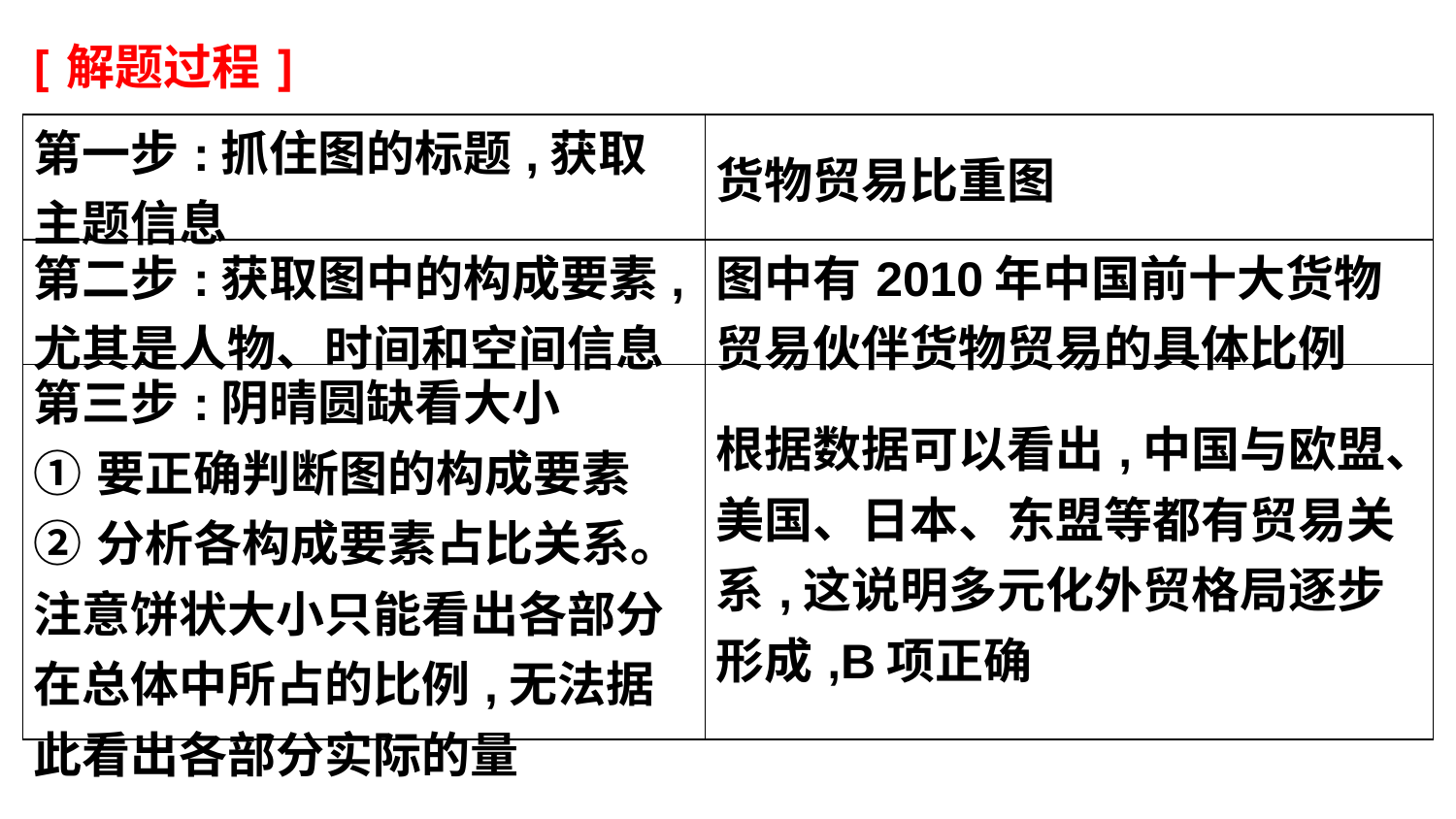

[解题过程]
| 第一步:抓住图的标题,获取主题信息 | 货物贸易比重图 |
| --- | --- |
| 第二步:获取图中的构成要素,尤其是人物、时间和空间信息 | 图中有2010年中国前十大货物贸易伙伴货物贸易的具体比例 |
| 第三步:阴晴圆缺看大小 ①要正确判断图的构成要素 ②分析各构成要素占比关系。注意饼状大小只能看出各部分在总体中所占的比例,无法据此看出各部分实际的量 | 根据数据可以看出,中国与欧盟、美国、日本、东盟等都有贸易关系,这说明多元化外贸格局逐步形成,B项正确 |